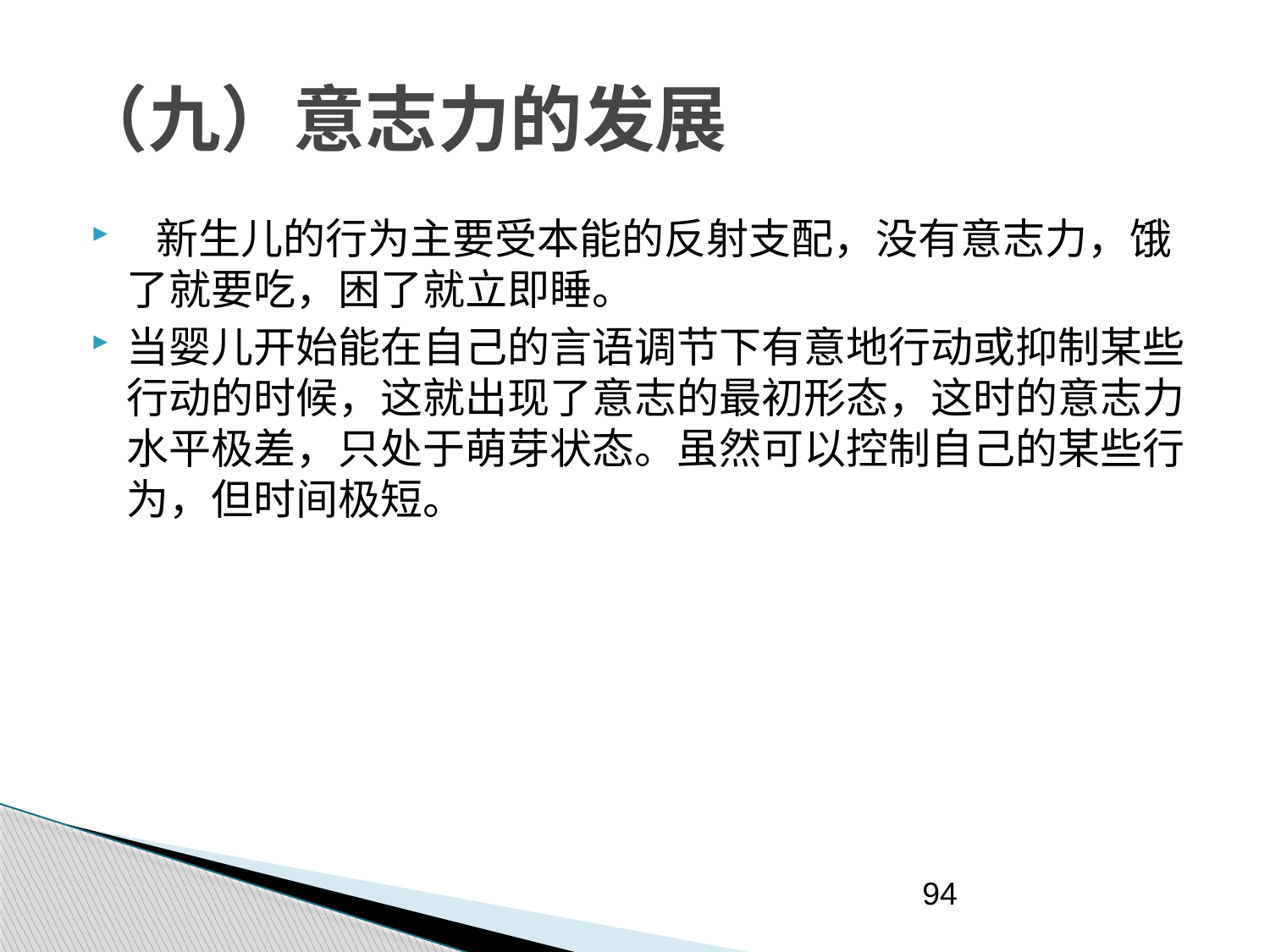

（九）意志力的发展
  新生儿的行为主要受本能的反射支配，没有意志力，饿了就要吃，困了就立即睡。
当婴儿开始能在自己的言语调节下有意地行动或抑制某些行动的时候，这就出现了意志的最初形态，这时的意志力水平极差，只处于萌芽状态。虽然可以控制自己的某些行为，但时间极短。
94